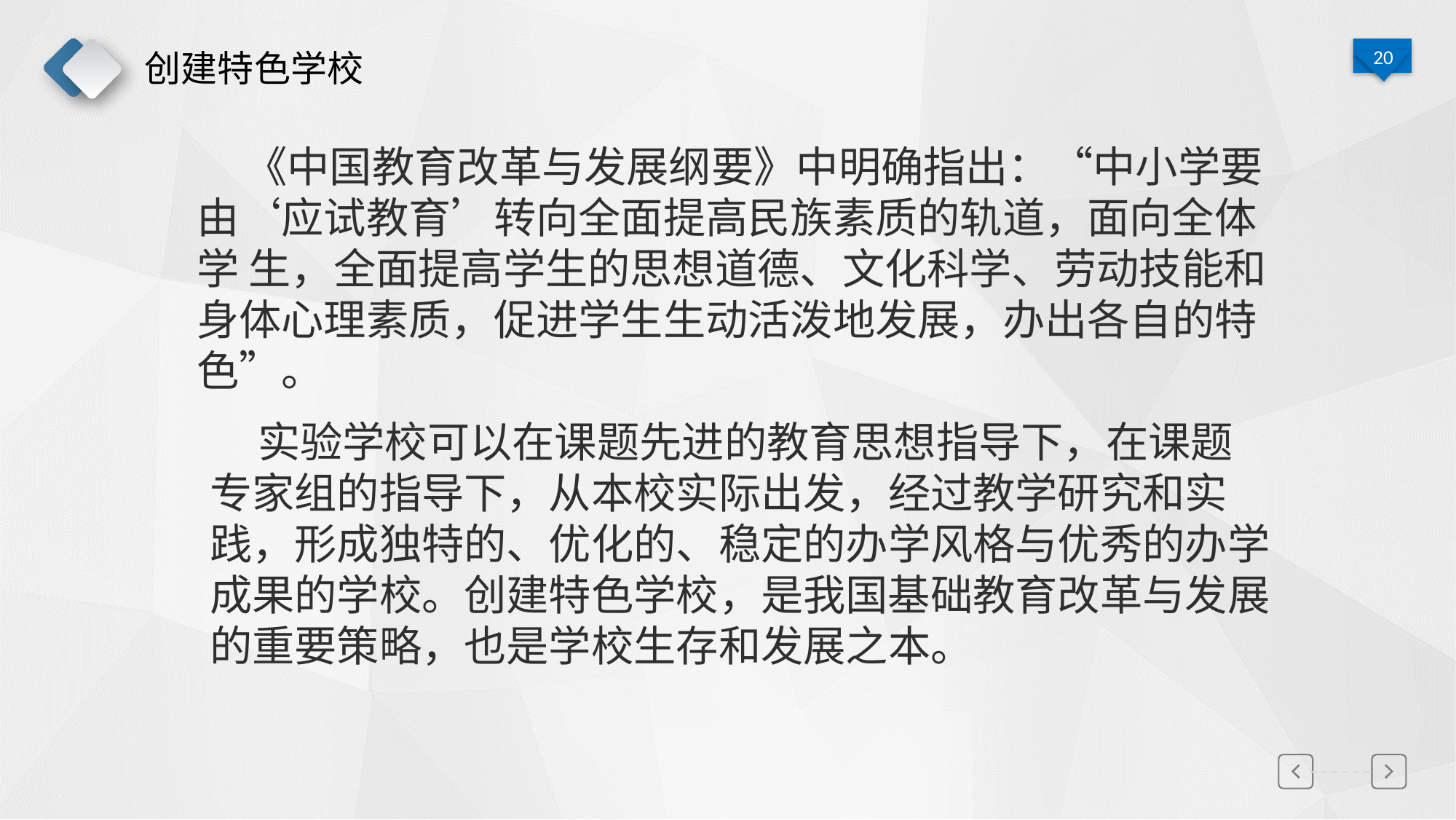

# 创建特色学校
    《中国教育改革与发展纲要》中明确指出：“中小学要由‘应试教育’转向全面提高民族素质的轨道，面向全体学 生，全面提高学生的思想道德、文化科学、劳动技能和身体心理素质，促进学生生动活泼地发展，办出各自的特色”。
    实验学校可以在课题先进的教育思想指导下，在课题专家组的指导下，从本校实际出发，经过教学研究和实践，形成独特的、优化的、稳定的办学风格与优秀的办学成果的学校。创建特色学校，是我国基础教育改革与发展的重要策略，也是学校生存和发展之本。
延迟符